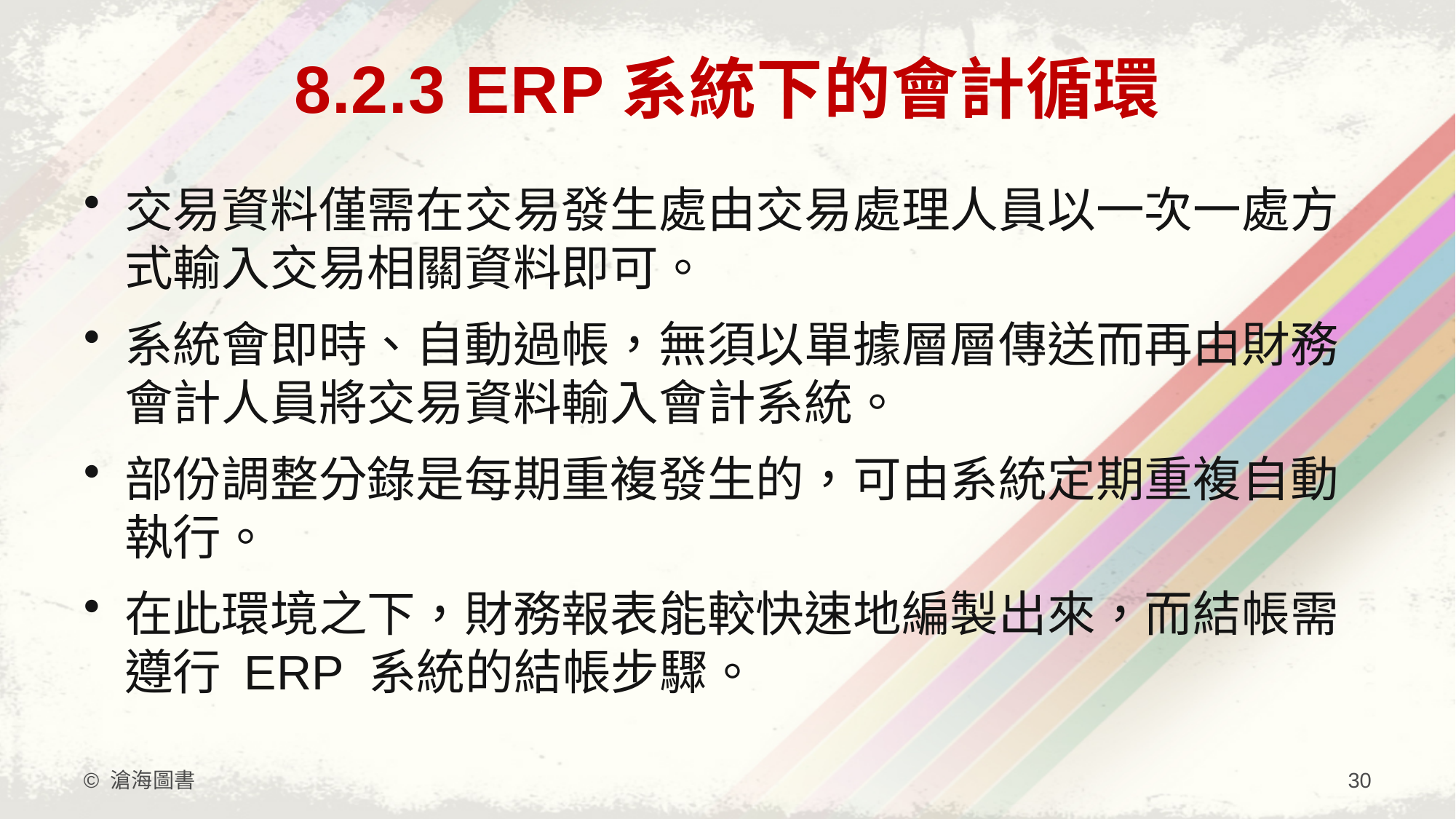

# 8.2.3 ERP系統下的會計循環
交易資料僅需在交易發生處由交易處理人員以一次一處方式輸入交易相關資料即可。
系統會即時、自動過帳，無須以單據層層傳送而再由財務會計人員將交易資料輸入會計系統。
部份調整分錄是每期重複發生的，可由系統定期重複自動執行。
在此環境之下，財務報表能較快速地編製出來，而結帳需遵行 ERP 系統的結帳步驟。

© 滄海圖書
30